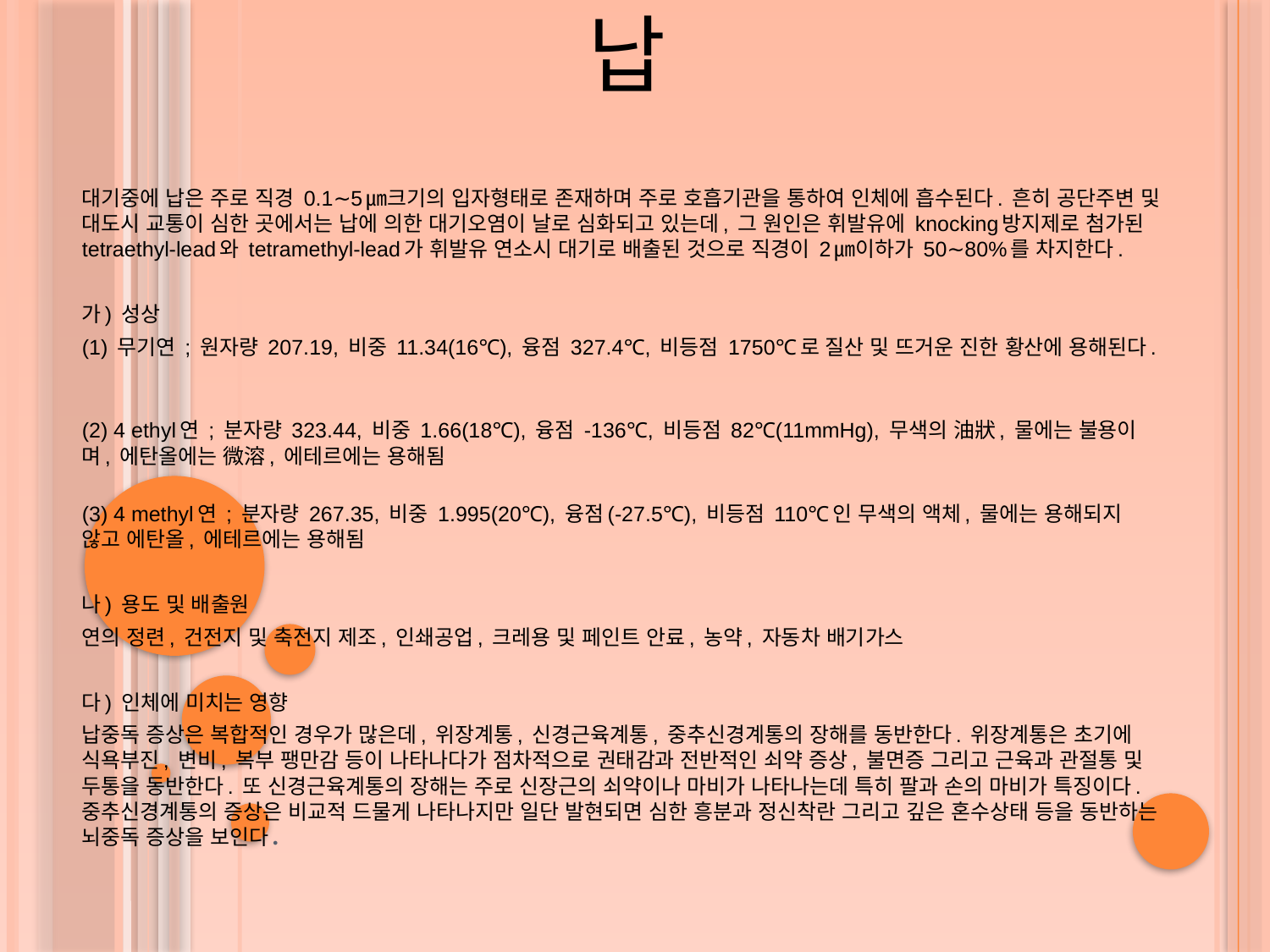

# 납
대기중에 납은 주로 직경 0.1∼5㎛크기의 입자형태로 존재하며 주로 호흡기관을 통하여 인체에 흡수된다. 흔히 공단주변 및 대도시 교통이 심한 곳에서는 납에 의한 대기오염이 날로 심화되고 있는데, 그 원인은 휘발유에 knocking방지제로 첨가된 tetraethyl-lead와 tetramethyl-lead가 휘발유 연소시 대기로 배출된 것으로 직경이 2㎛이하가 50∼80%를 차지한다.

가) 성상
(1) 무기연 ; 원자량 207.19, 비중 11.34(16℃), 융점 327.4℃, 비등점 1750℃로 질산 및 뜨거운 진한 황산에 용해된다.
(2) 4 ethyl연 ; 분자량 323.44, 비중 1.66(18℃), 융점 -136℃, 비등점 82℃(11mmHg), 무색의 油狀, 물에는 불용이며, 에탄올에는 微溶, 에테르에는 용해됨
(3) 4 methyl연 ; 분자량 267.35, 비중 1.995(20℃), 융점(-27.5℃), 비등점 110℃인 무색의 액체, 물에는 용해되지 않고 에탄올, 에테르에는 용해됨

나) 용도 및 배출원
연의 정련, 건전지 및 축전지 제조, 인쇄공업, 크레용 및 페인트 안료, 농약, 자동차 배기가스

다) 인체에 미치는 영향
납중독 증상은 복합적인 경우가 많은데, 위장계통, 신경근육계통, 중추신경계통의 장해를 동반한다. 위장계통은 초기에 식욕부진, 변비, 복부 팽만감 등이 나타나다가 점차적으로 권태감과 전반적인 쇠약 증상, 불면증 그리고 근육과 관절통 및 두통을 동반한다. 또 신경근육계통의 장해는 주로 신장근의 쇠약이나 마비가 나타나는데 특히 팔과 손의 마비가 특징이다. 중추신경계통의 증상은 비교적 드물게 나타나지만 일단 발현되면 심한 흥분과 정신착란 그리고 깊은 혼수상태 등을 동반하는 뇌중독 증상을 보인다.